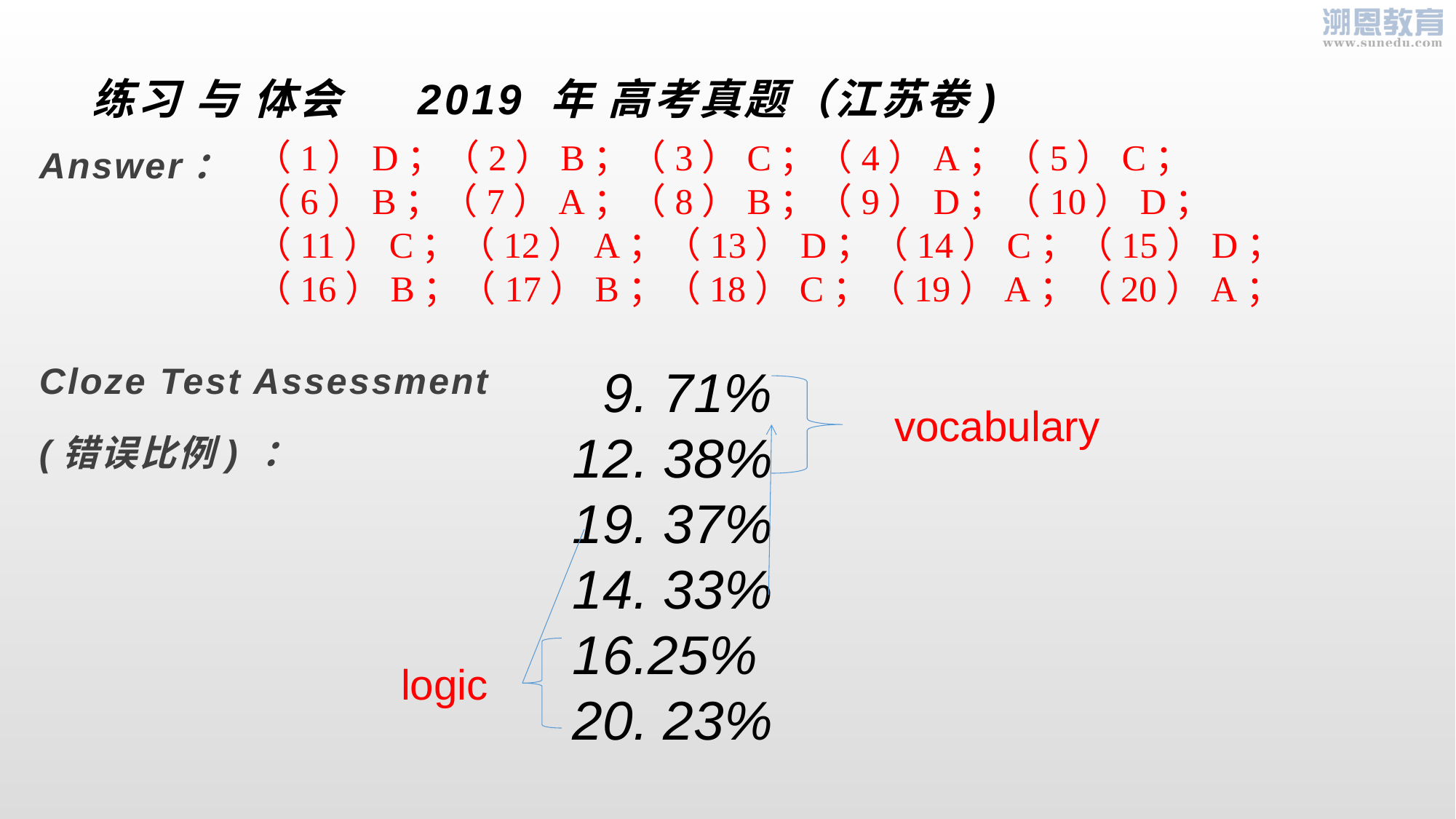

练习 与 体会     2019 年 高考真题（江苏卷)
Answer：

Cloze Test Assessment
(错误比例) ：

（1）D；（2）B；（3）C；（4）A；（5）C；
（6）B；（7）A；（8）B；（9）D；（10）D；
（11）C；（12）A；（13）D；（14）C；（15）D；
（16）B；（17）B；（18）C；（19）A；（20）A；
  9. 71%
12. 38%
19. 37%
14. 33%
16.25%
20. 23%

vocabulary

logic